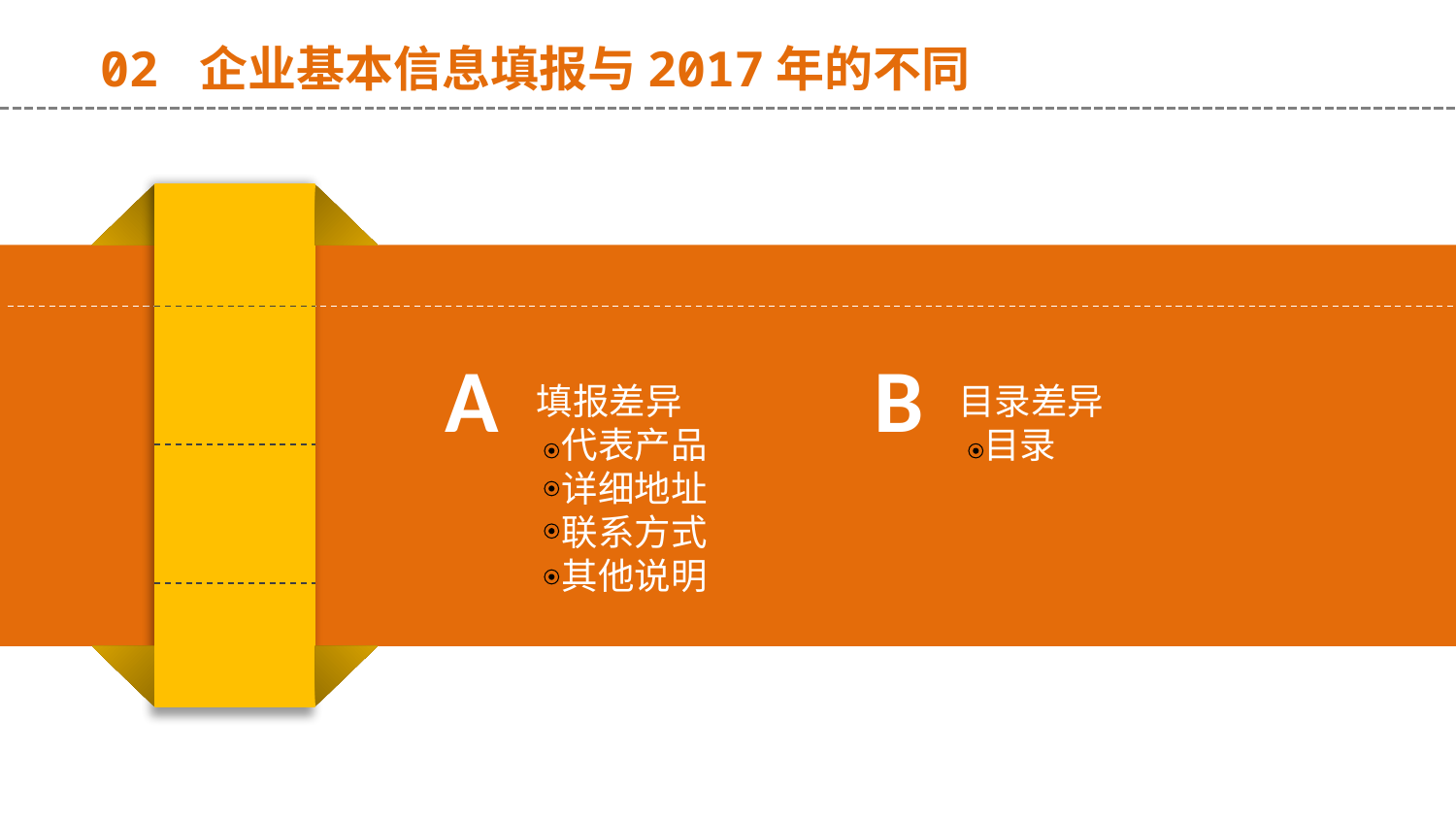

02 企业基本信息填报与2017年的不同

A
B

填报差异
  代表产品
  详细地址
  联系方式
  其他说明
目录差异
  目录